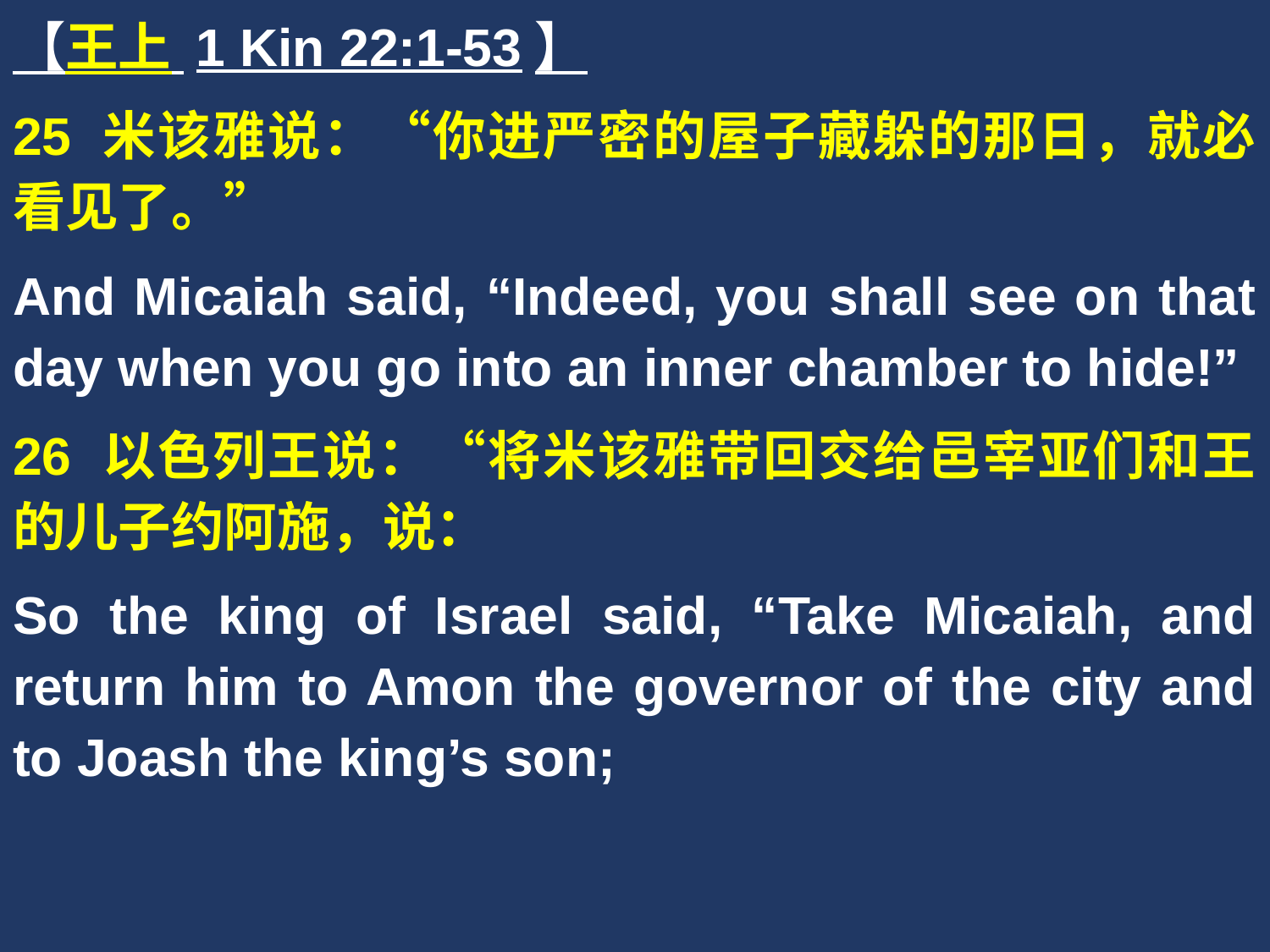

【王上 1 Kin 22:1-53】
25 米该雅说：“你进严密的屋子藏躲的那日，就必看见了。”
And Micaiah said, “Indeed, you shall see on that day when you go into an inner chamber to hide!”
26 以色列王说：“将米该雅带回交给邑宰亚们和王的儿子约阿施，说：
So the king of Israel said, “Take Micaiah, and return him to Amon the governor of the city and to Joash the king’s son;